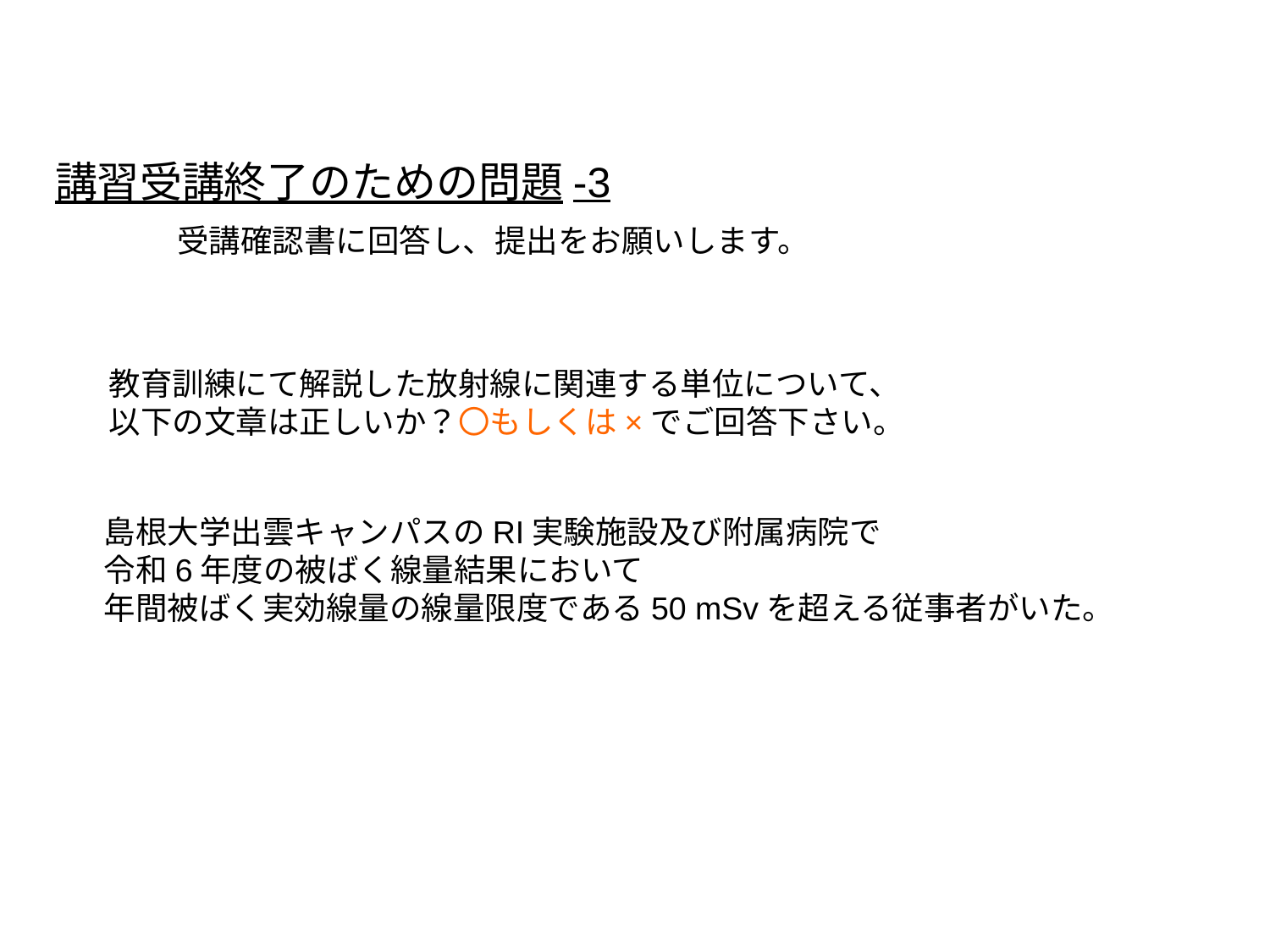

講習受講終了のための問題-3
受講確認書に回答し、提出をお願いします。
教育訓練にて解説した放射線に関連する単位について、
以下の文章は正しいか？〇もしくは×でご回答下さい。
島根大学出雲キャンパスのRI実験施設及び附属病院で
令和6年度の被ばく線量結果において
年間被ばく実効線量の線量限度である50 mSvを超える従事者がいた。